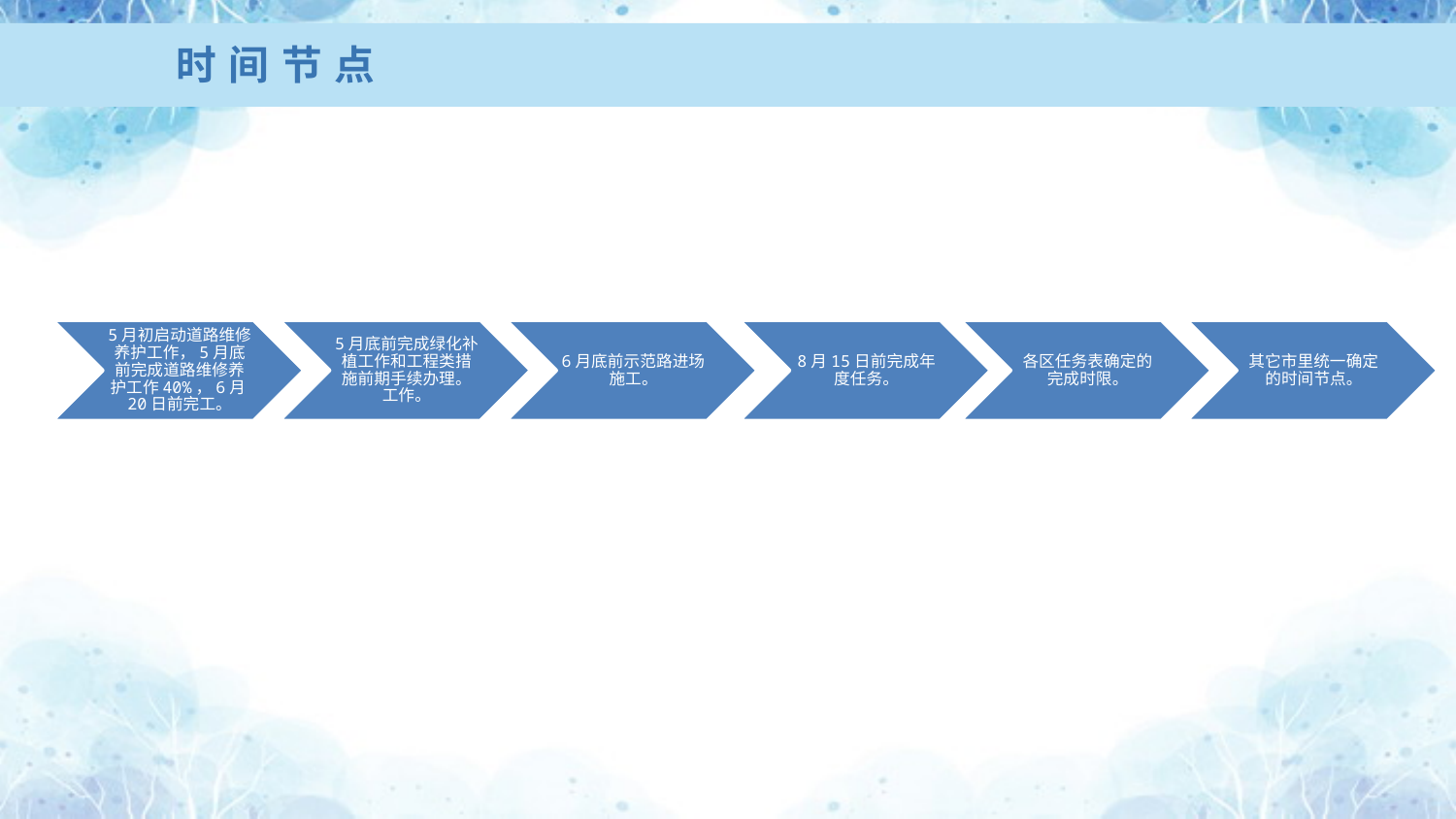

时间节点
5月初启动道路维修养护工作，5月底前完成道路维修养护工作40%，6月20日前完工。
5月底前完成绿化补植工作和工程类措施前期手续办理。工作。
6月底前示范路进场施工。
8月15日前完成年度任务。
各区任务表确定的完成时限。
其它市里统一确定的时间节点。